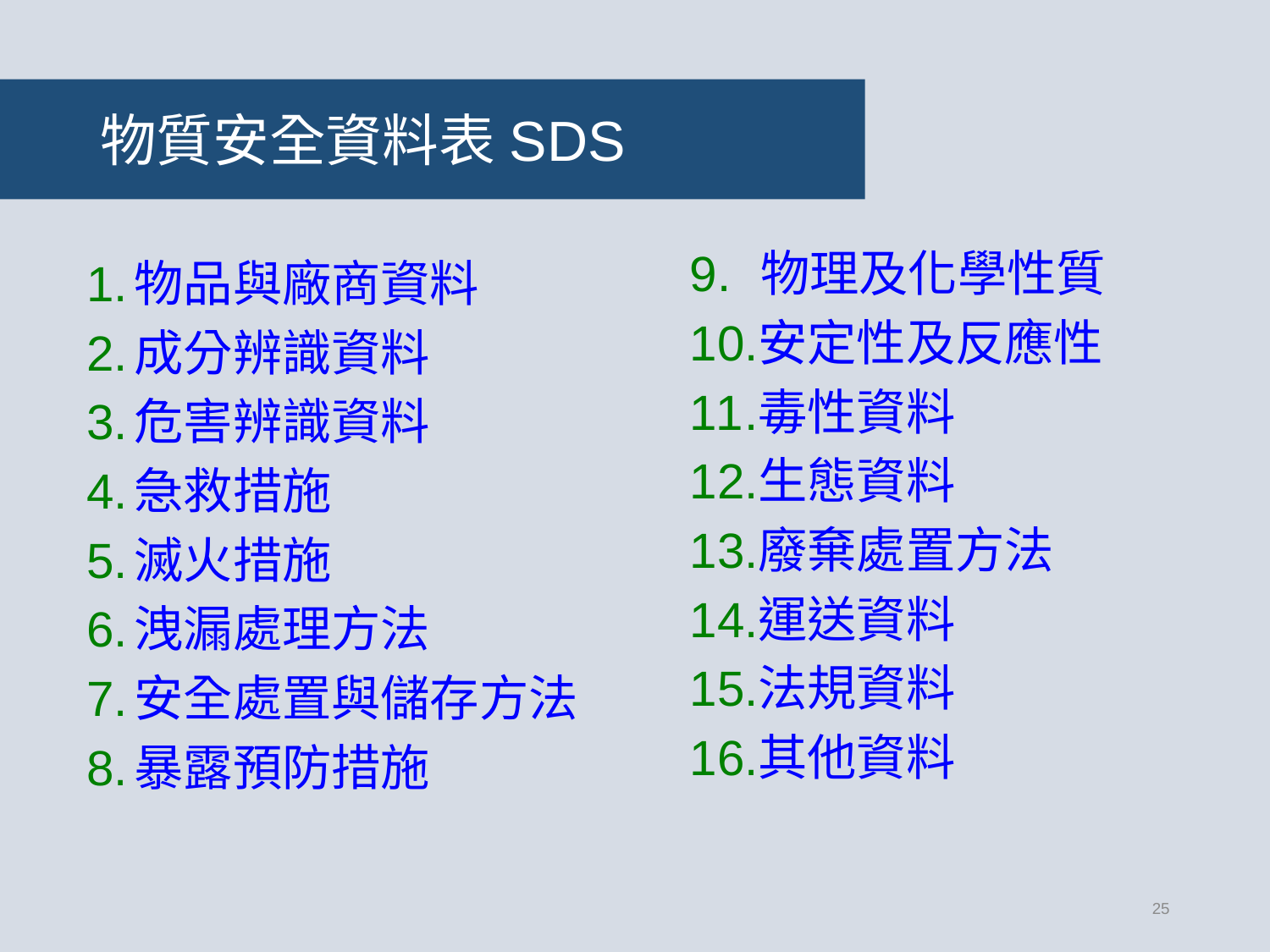

# 物質安全資料表SDS
 物理及化學性質
安定性及反應性
毒性資料
生態資料
廢棄處置方法
運送資料
法規資料
其他資料
物品與廠商資料
成分辨識資料
危害辨識資料
急救措施
滅火措施
洩漏處理方法
安全處置與儲存方法
暴露預防措施
25